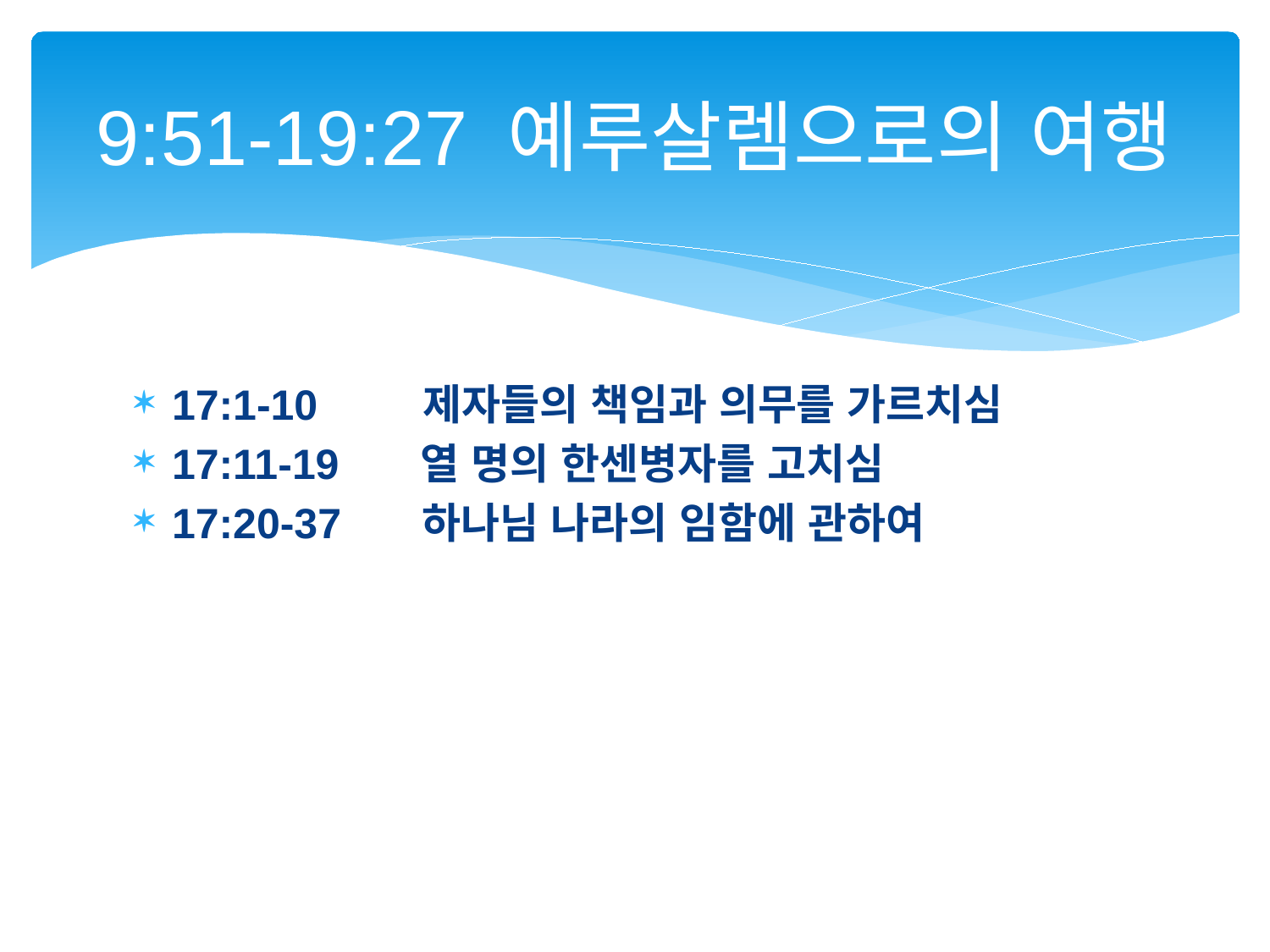

# 9:51-19:27 예루살렘으로의 여행
17:1-10        제자들의 책임과 의무를 가르치심
17:11-19      열 명의 한센병자를 고치심
17:20-37      하나님 나라의 임함에 관하여